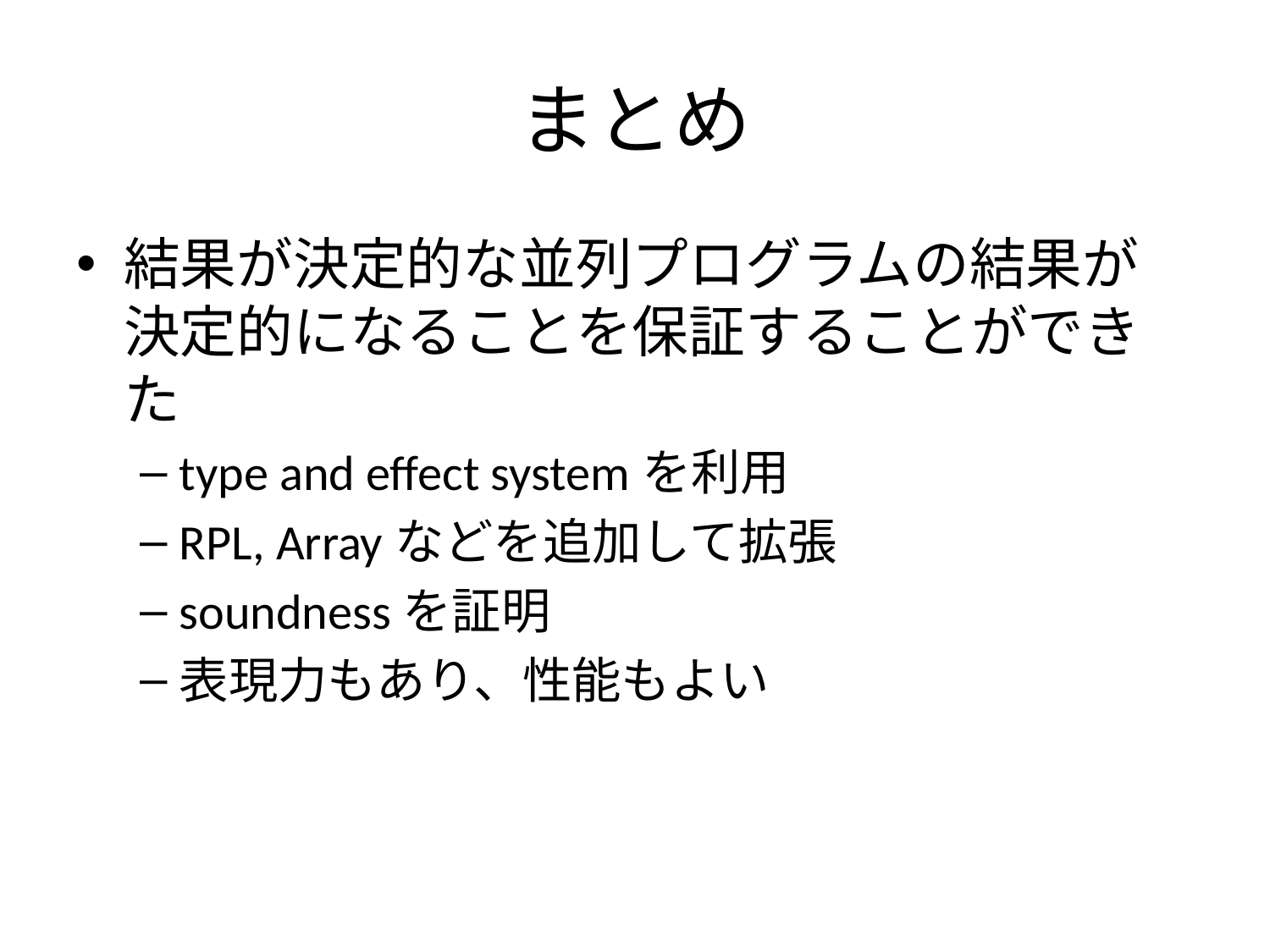

# まとめ
結果が決定的な並列プログラムの結果が
決定的になることを保証することができた
type and effect systemを利用
RPL, Arrayなどを追加して拡張
soundnessを証明
表現力もあり、性能もよい